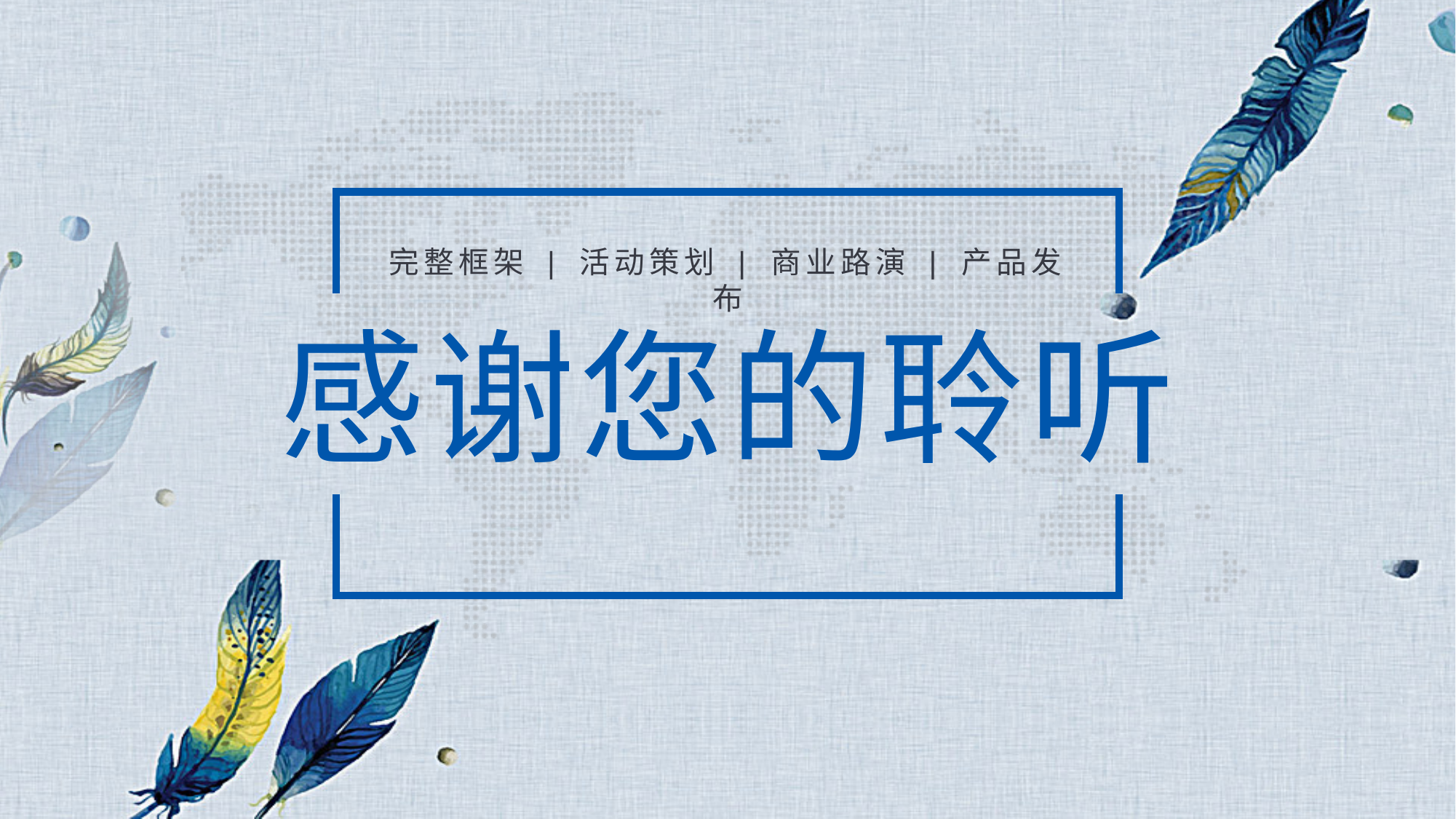

完整框架 | 活动策划 | 商业路演 | 产品发布
感谢您的聆听